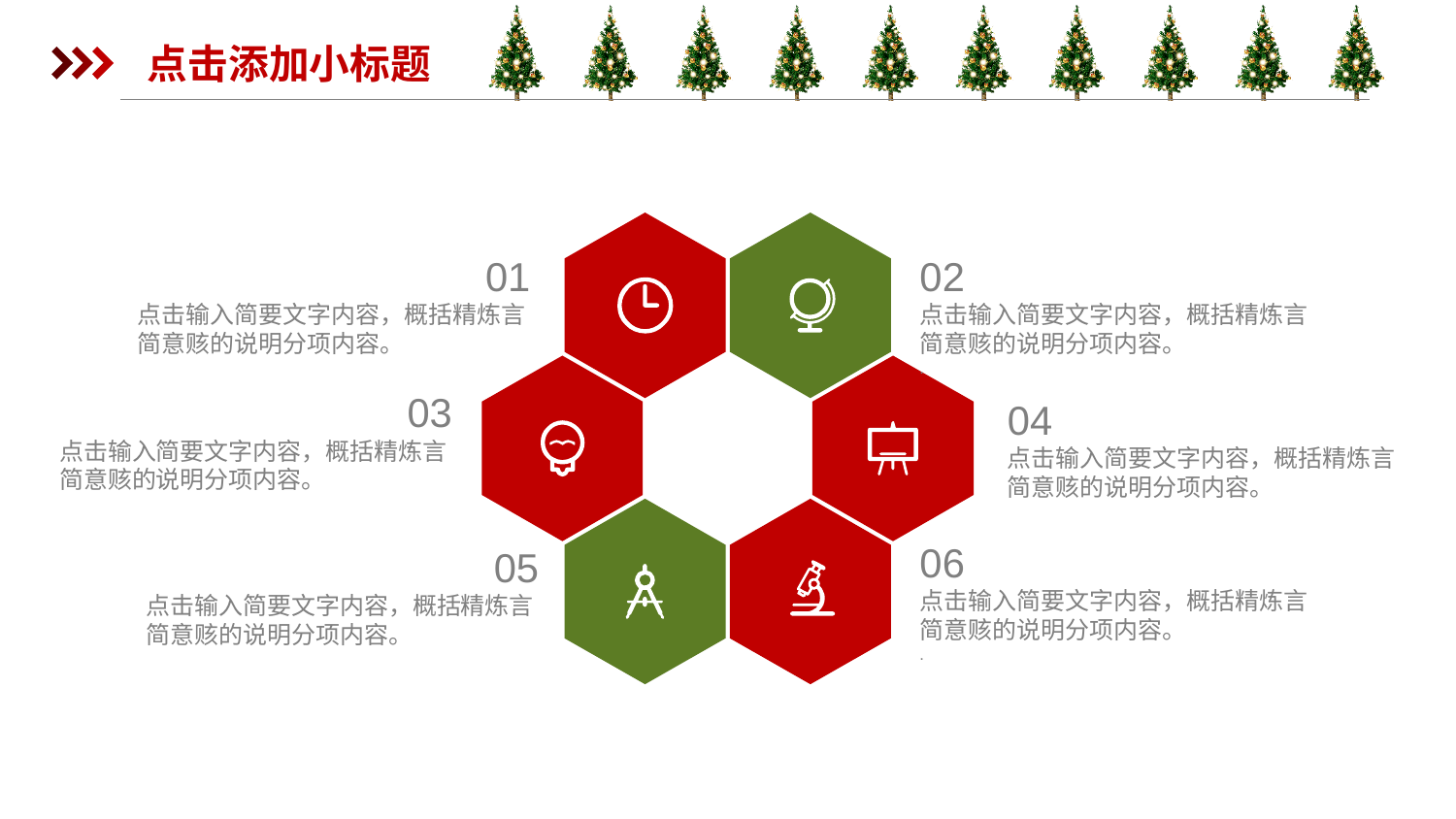

点击添加小标题

01
点击输入简要文字内容，概括精炼言简意赅的说明分项内容。

02
点击输入简要文字内容，概括精炼言简意赅的说明分项内容。
.

03
点击输入简要文字内容，概括精炼言简意赅的说明分项内容。

04
点击输入简要文字内容，概括精炼言简意赅的说明分项内容。

06
点击输入简要文字内容，概括精炼言简意赅的说明分项内容。
.
05
点击输入简要文字内容，概括精炼言简意赅的说明分项内容。